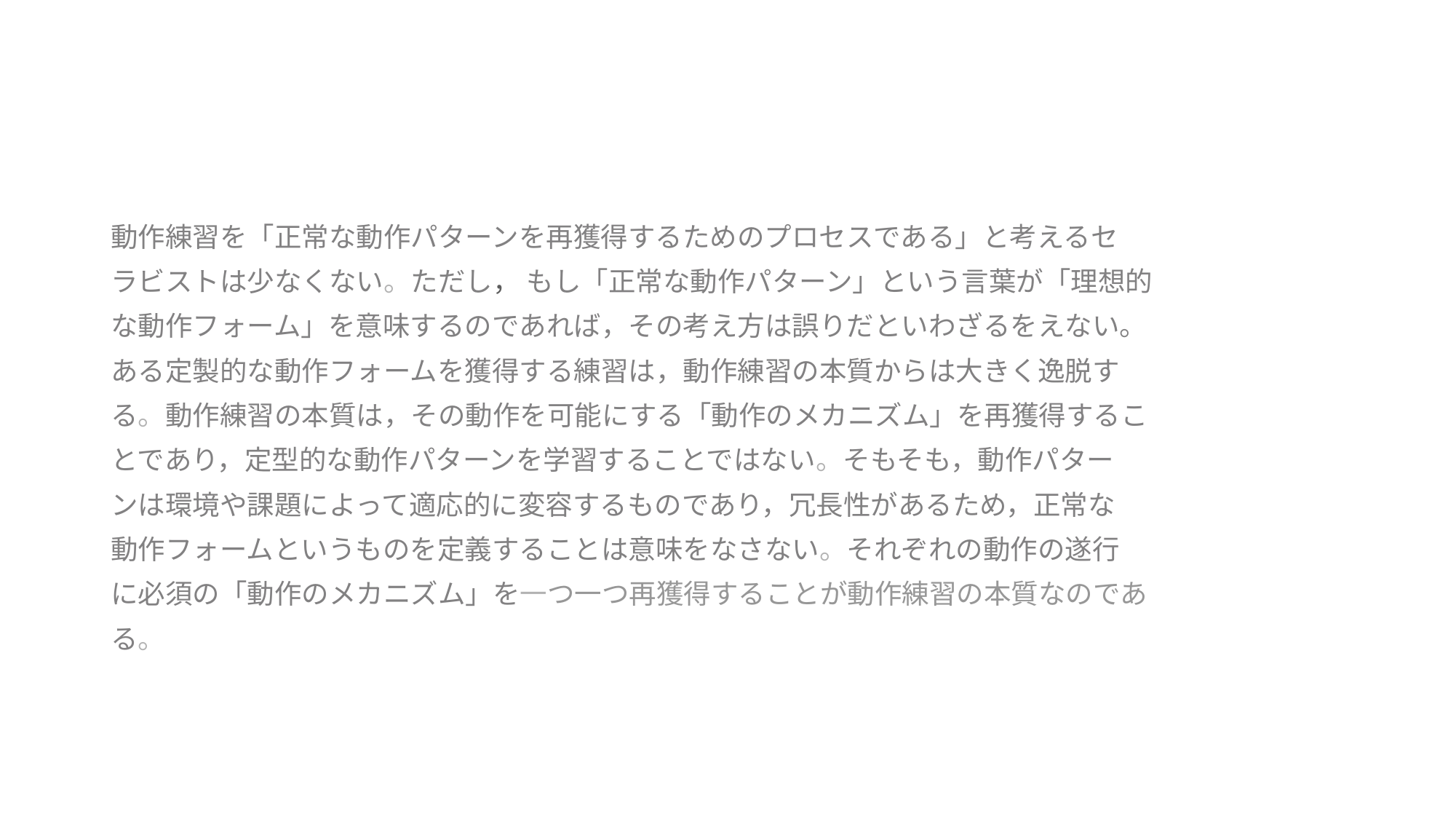

#
動作練習を「正常な動作パターンを再獲得するためのプロセスである」と考えるセ
ラビストは少なくない。ただし， もし「正常な動作パターン」という言葉が「理想的
な動作フォーム」を意味するのであれば，その考え方は誤りだといわざるをえない。
ある定製的な動作フォームを獲得する練習は，動作練習の本質からは大きく逸脱す
る。動作練習の本質は，その動作を可能にする「動作のメカニズム」を再獲得するこ
とであり，定型的な動作パターンを学習することではない。そもそも，動作パター
ンは環境や課題によって適応的に変容するものであり，冗長性があるため，正常な
動作フォームというものを定義することは意味をなさない。それぞれの動作の遂行
に必須の「動作のメカニズム」を一つ一つ再獲得することが動作練習の本質なのであ
る。